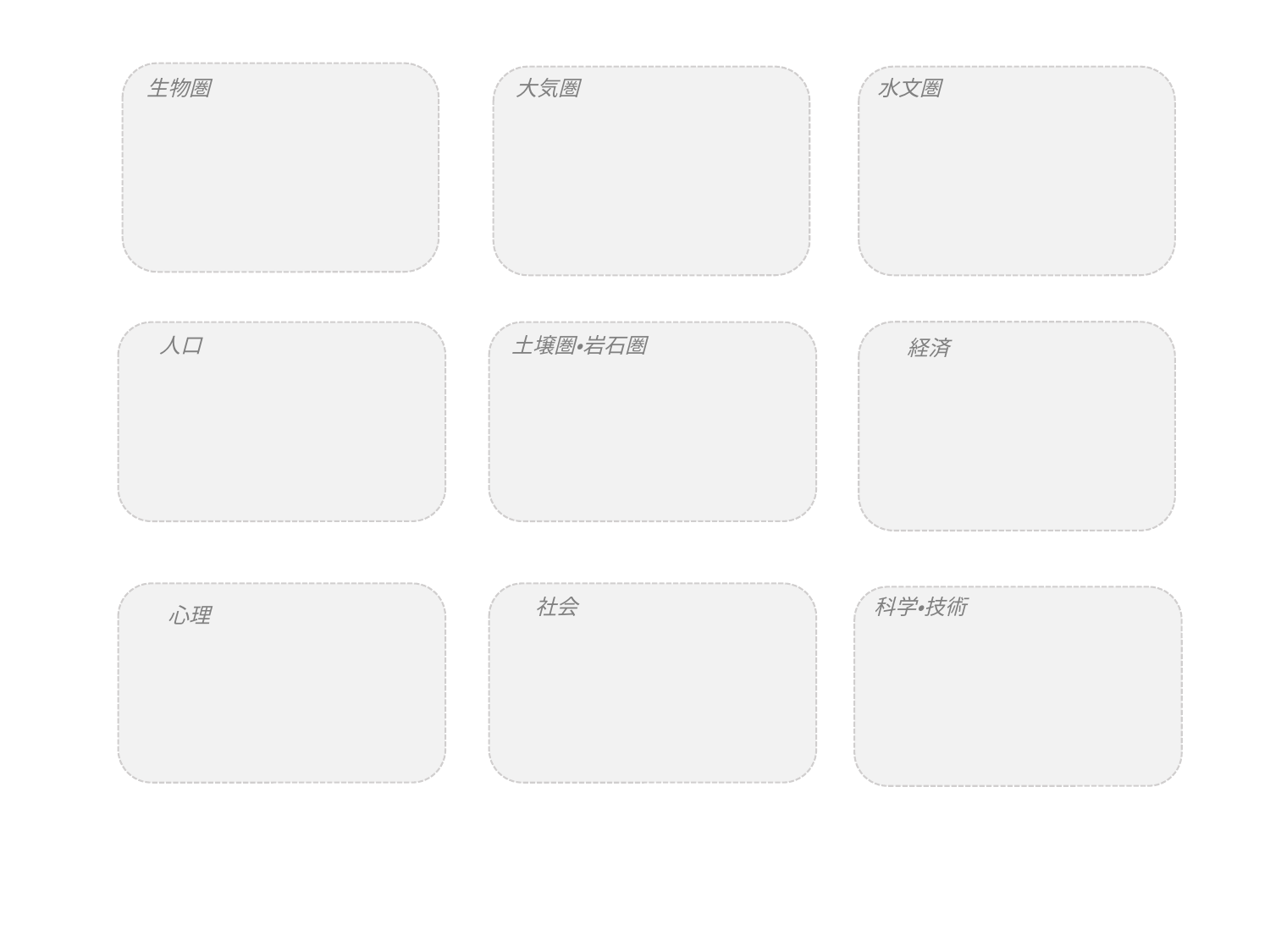

生物圏
水文圏
大気圏

人口
経済
土壌圏・岩石圏

社会
科学・技術
心理